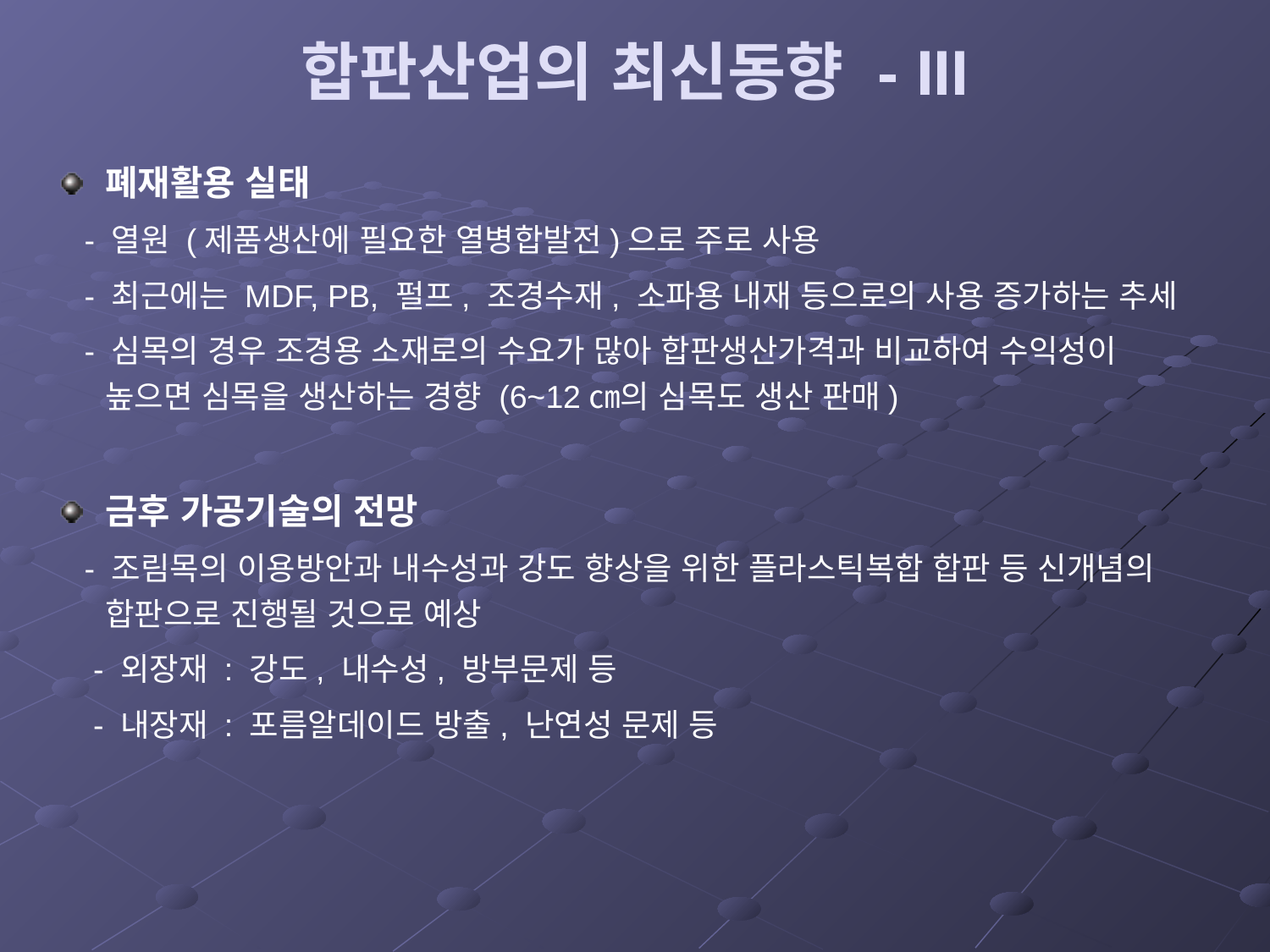

# 합판산업의 최신동향 - III
폐재활용 실태
   - 열원 (제품생산에 필요한 열병합발전)으로 주로 사용
   - 최근에는 MDF, PB, 펄프, 조경수재, 소파용 내재 등으로의 사용 증가하는 추세
   - 심목의 경우 조경용 소재로의 수요가 많아 합판생산가격과 비교하여 수익성이 높으면 심목을 생산하는 경향 (6~12㎝의 심목도 생산 판매)

금후 가공기술의 전망
   - 조림목의 이용방안과 내수성과 강도 향상을 위한 플라스틱복합 합판 등 신개념의 합판으로 진행될 것으로 예상
    - 외장재 : 강도, 내수성, 방부문제 등
    - 내장재 : 포름알데이드 방출, 난연성 문제 등